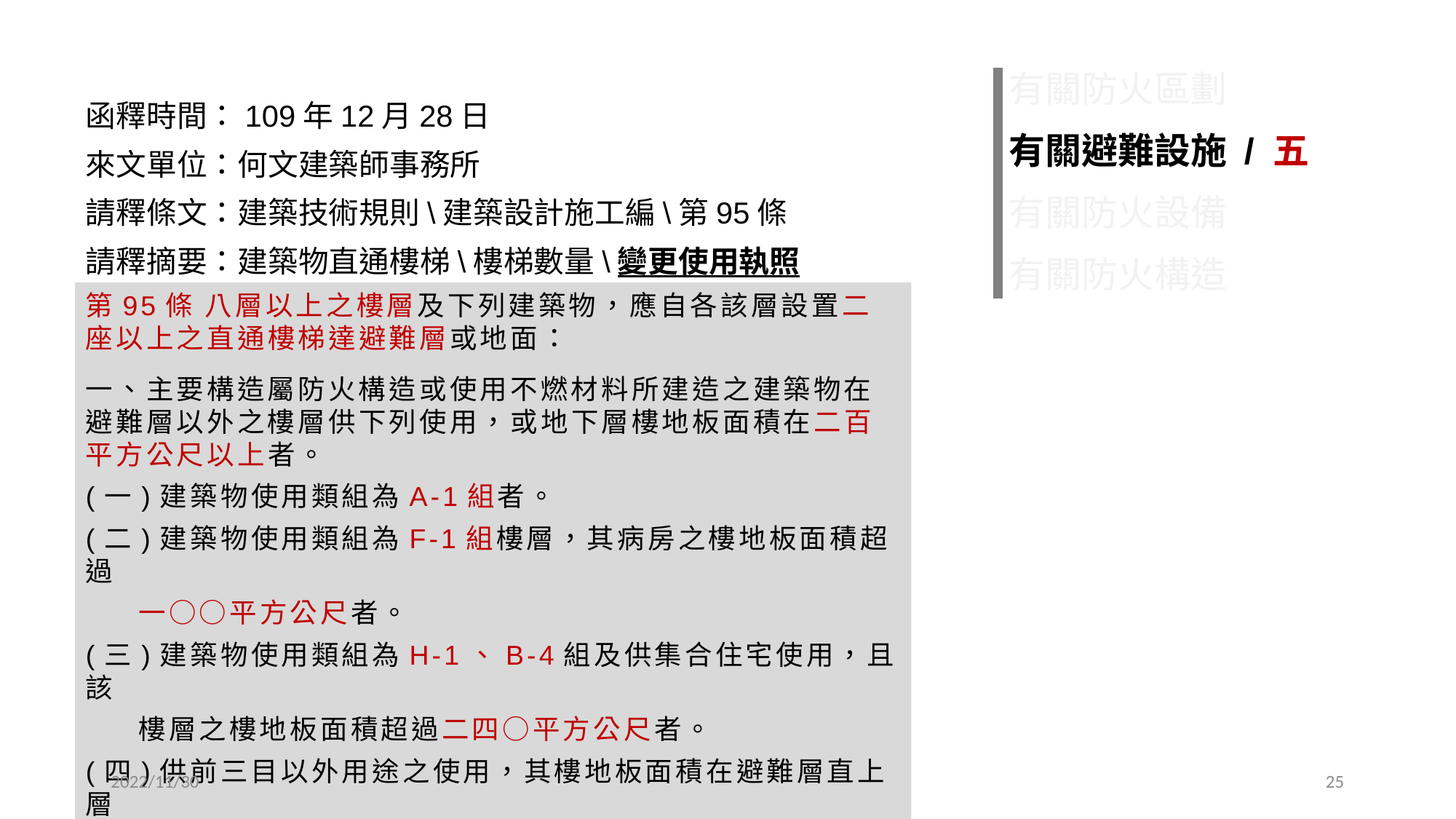

有關防火區劃
有關避難設施 / 五
有關防火設備
有關防火構造

函釋時間：109年12月28日
來文單位：何文建築師事務所
請釋條文：建築技術規則\建築設計施工編\第95條
請釋摘要：建築物直通樓梯\樓梯數量\變更使用執照
第95條 八層以上之樓層及下列建築物，應自各該層設置二座以上之直通樓梯達避難層或地面：
一、主要構造屬防火構造或使用不燃材料所建造之建築物在避難層以外之樓層供下列使用，或地下層樓地板面積在二百平方公尺以上者。
(一)建築物使用類組為A-1組者。
(二)建築物使用類組為F-1組樓層，其病房之樓地板面積超過
     一○○平方公尺者。
(三)建築物使用類組為H-1、B-4組及供集合住宅使用，且該
     樓層之樓地板面積超過二四○平方公尺者。
(四)供前三目以外用途之使用，其樓地板面積在避難層直上層
     超過四○○平方公尺，其他任一層超過二四○平方公尺者。
2022/11/30
25